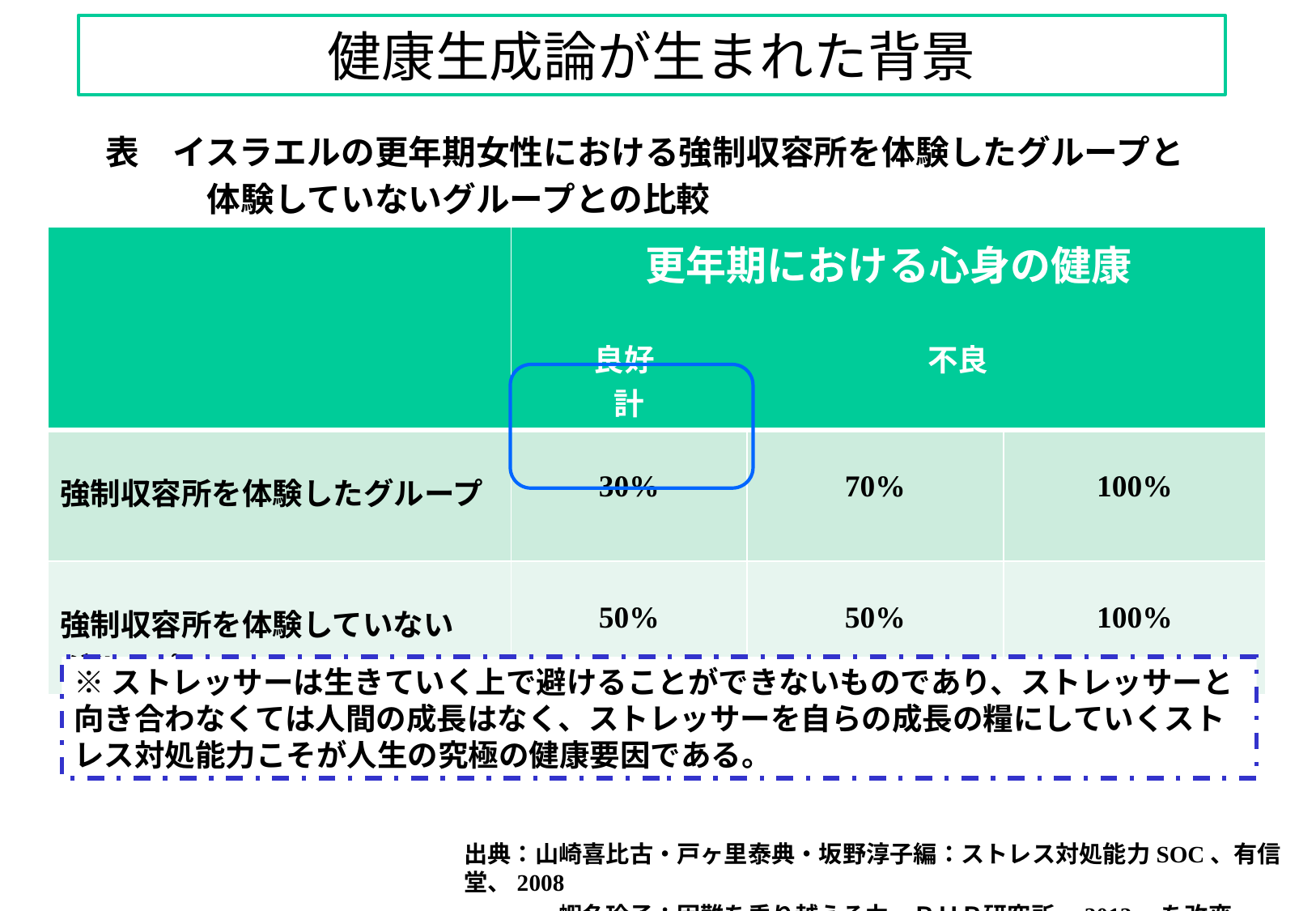

# 健康生成論が生まれた背景
表　イスラエルの更年期女性における強制収容所を体験したグループと
　　　体験していないグループとの比較
|  | 更年期における心身の健康 　　　 良好　　　　　　　　　不良　　　　　　　　　　　計 |  |  |
| --- | --- | --- | --- |
| 強制収容所を体験したグループ | 30% | 70% | 100% |
| 強制収容所を体験していない グループ | 50% | 50% | 100% |

※ストレッサーは生きていく上で避けることができないものであり、ストレッサーと向き合わなくては人間の成長はなく、ストレッサーを自らの成長の糧にしていくストレス対処能力こそが人生の究極の健康要因である。
出典：山崎喜比古・戸ヶ里泰典・坂野淳子編：ストレス対処能力SOC、有信堂、2008
　　　　蝦名玲子：困難を乗り越える力、ＰＨＰ研究所、2012　を改変
4